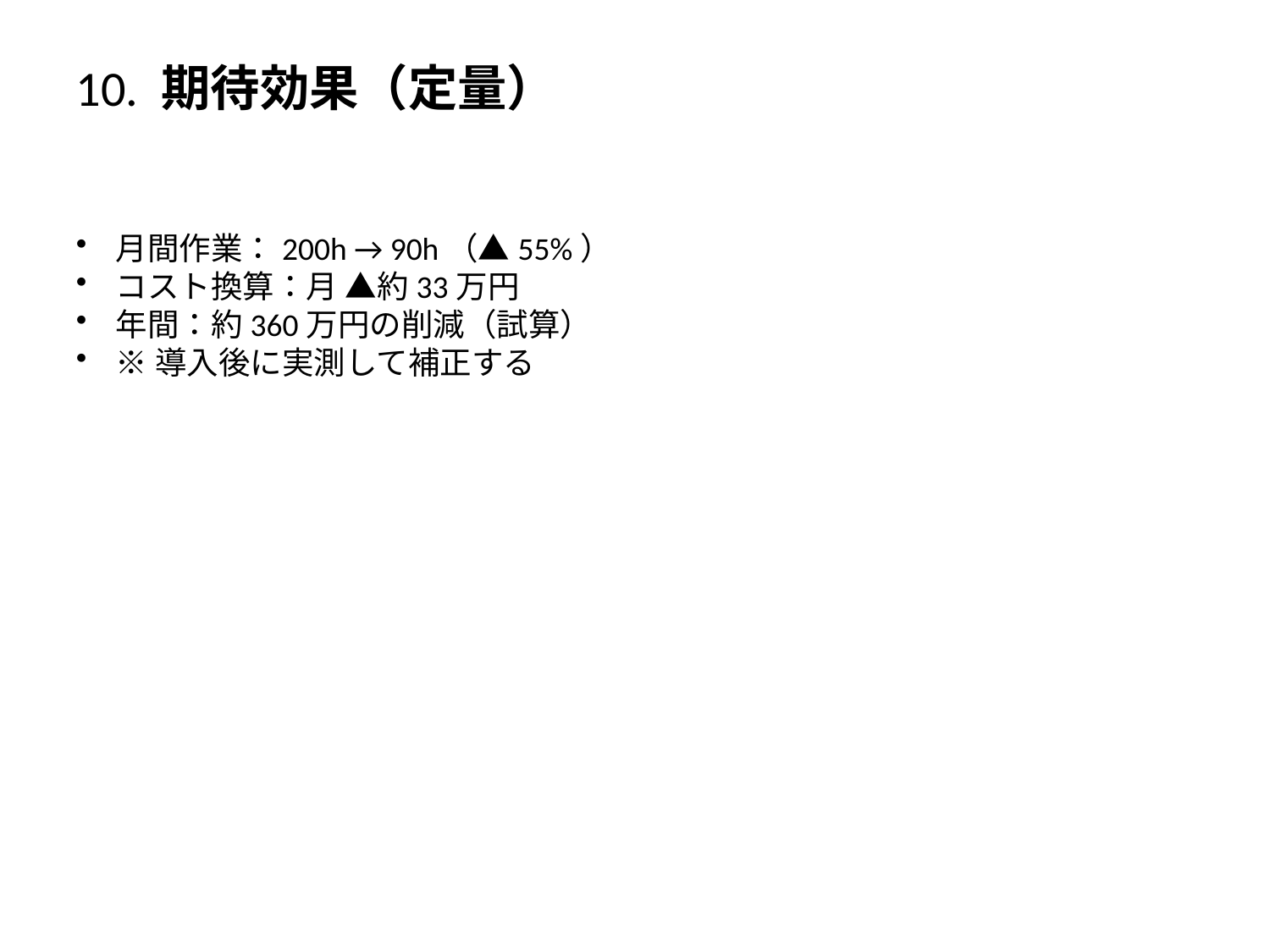

# 10. 期待効果（定量）
月間作業：200h → 90h（▲55%）
コスト換算：月 ▲約33万円
年間：約360万円の削減（試算）
※導入後に実測して補正する